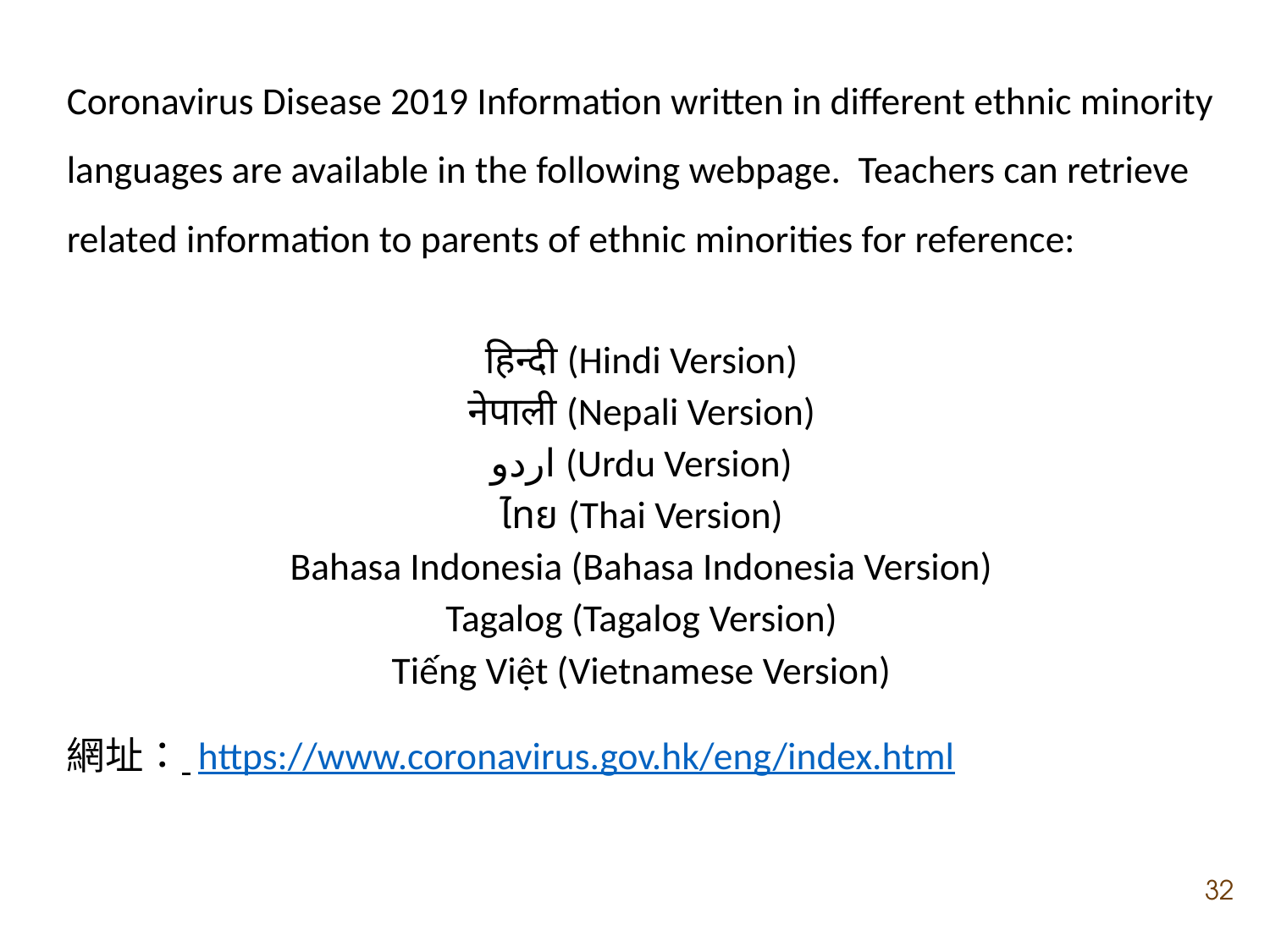

Coronavirus Disease 2019 Information written in different ethnic minority languages are available in the following webpage.  Teachers can retrieve related information to parents of ethnic minorities for reference:

हिन्दी (Hindi Version)
नेपाली (Nepali Version)
اردو (Urdu Version)
ไทย (Thai Version)
Bahasa Indonesia (Bahasa Indonesia Version)
Tagalog (Tagalog Version)
Tiếng Việt (Vietnamese Version)

網址： https://www.coronavirus.gov.hk/eng/index.html

32